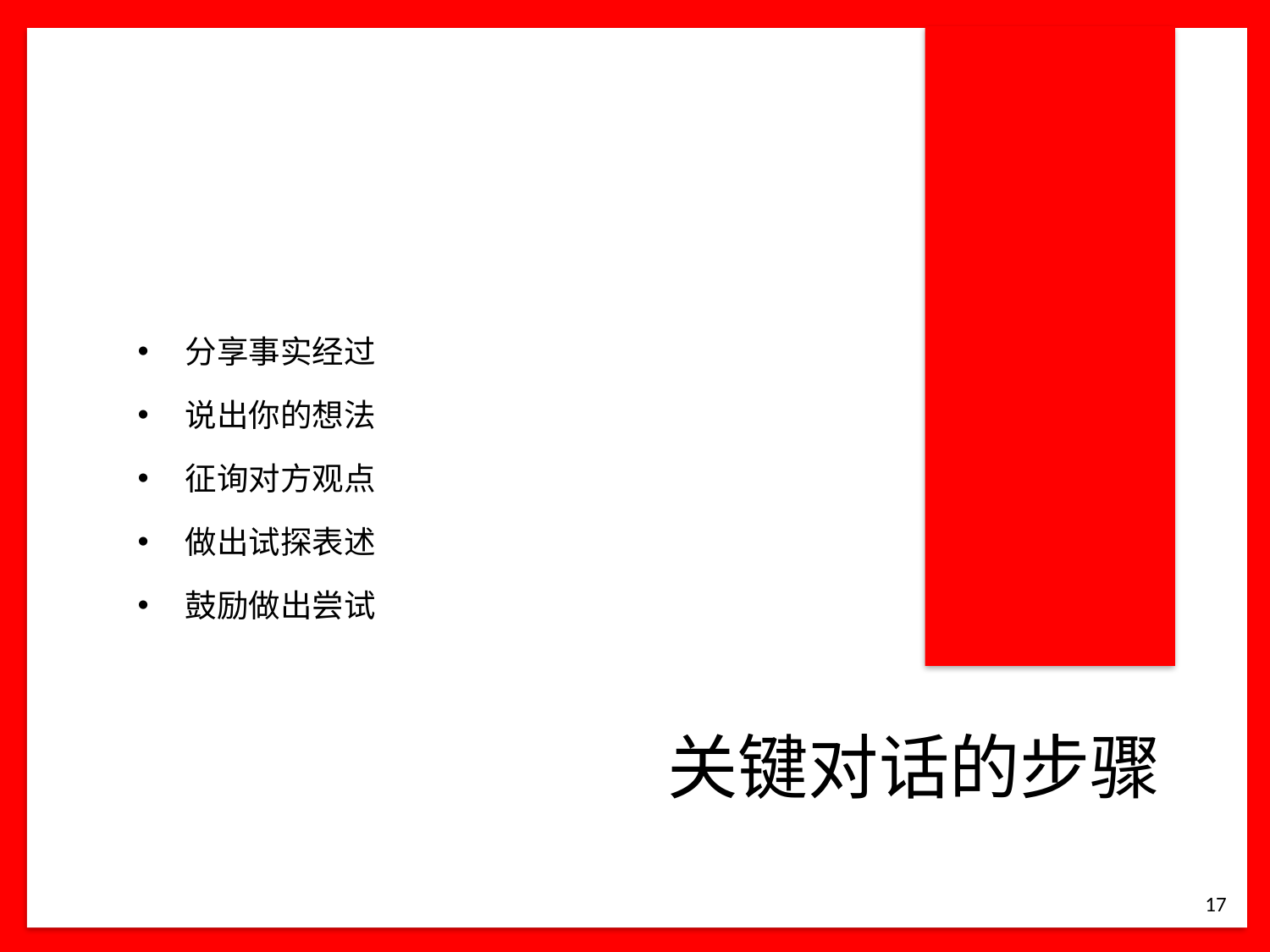

分享事实经过
说出你的想法
征询对方观点
做出试探表述
鼓励做出尝试
# 关键对话的步骤